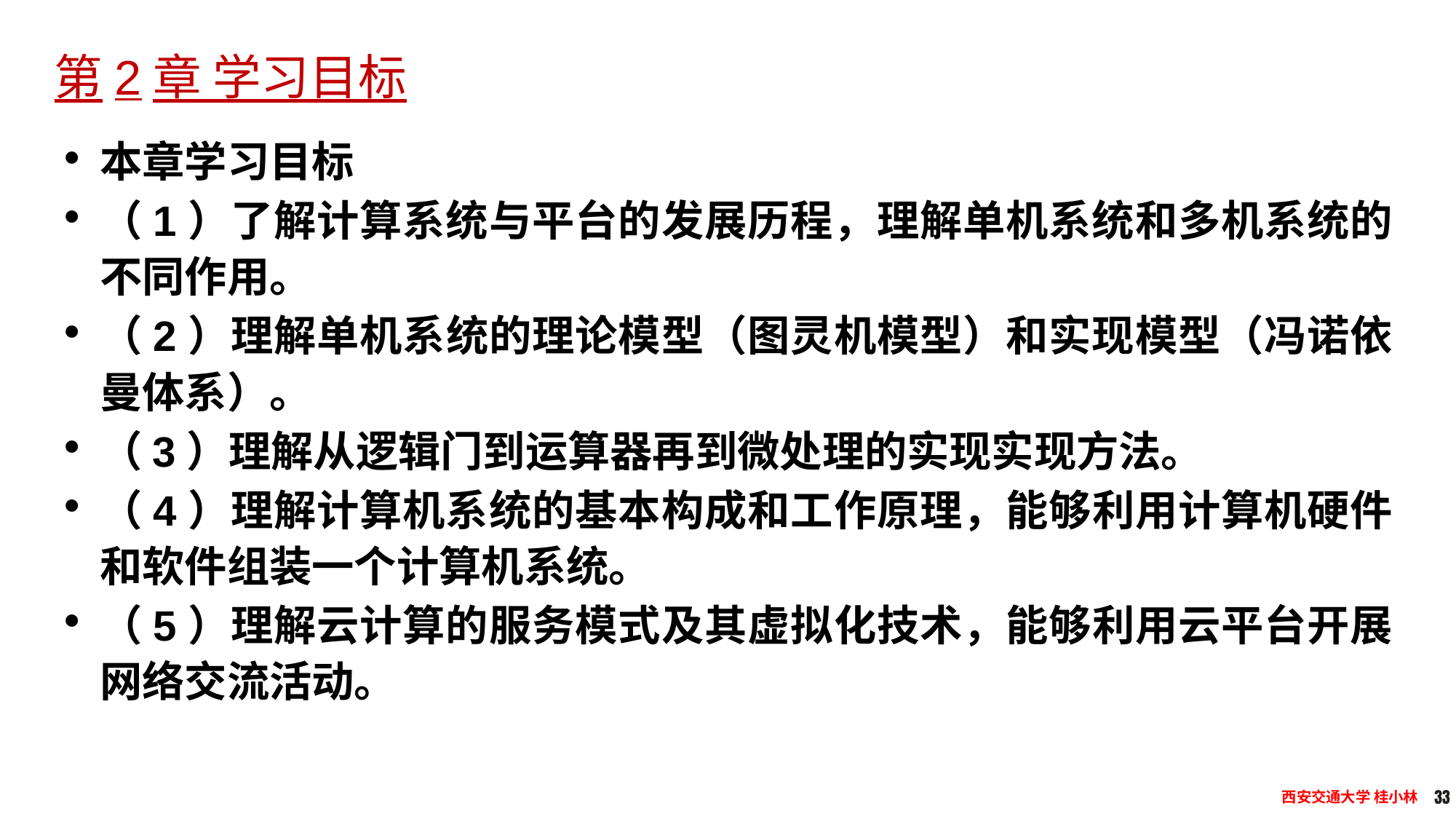

# 第2章 学习目标
本章学习目标
（1）了解计算系统与平台的发展历程，理解单机系统和多机系统的不同作用。
（2）理解单机系统的理论模型（图灵机模型）和实现模型（冯诺依曼体系）。
（3）理解从逻辑门到运算器再到微处理的实现实现方法。
（4）理解计算机系统的基本构成和工作原理，能够利用计算机硬件和软件组装一个计算机系统。
（5）理解云计算的服务模式及其虚拟化技术，能够利用云平台开展网络交流活动。